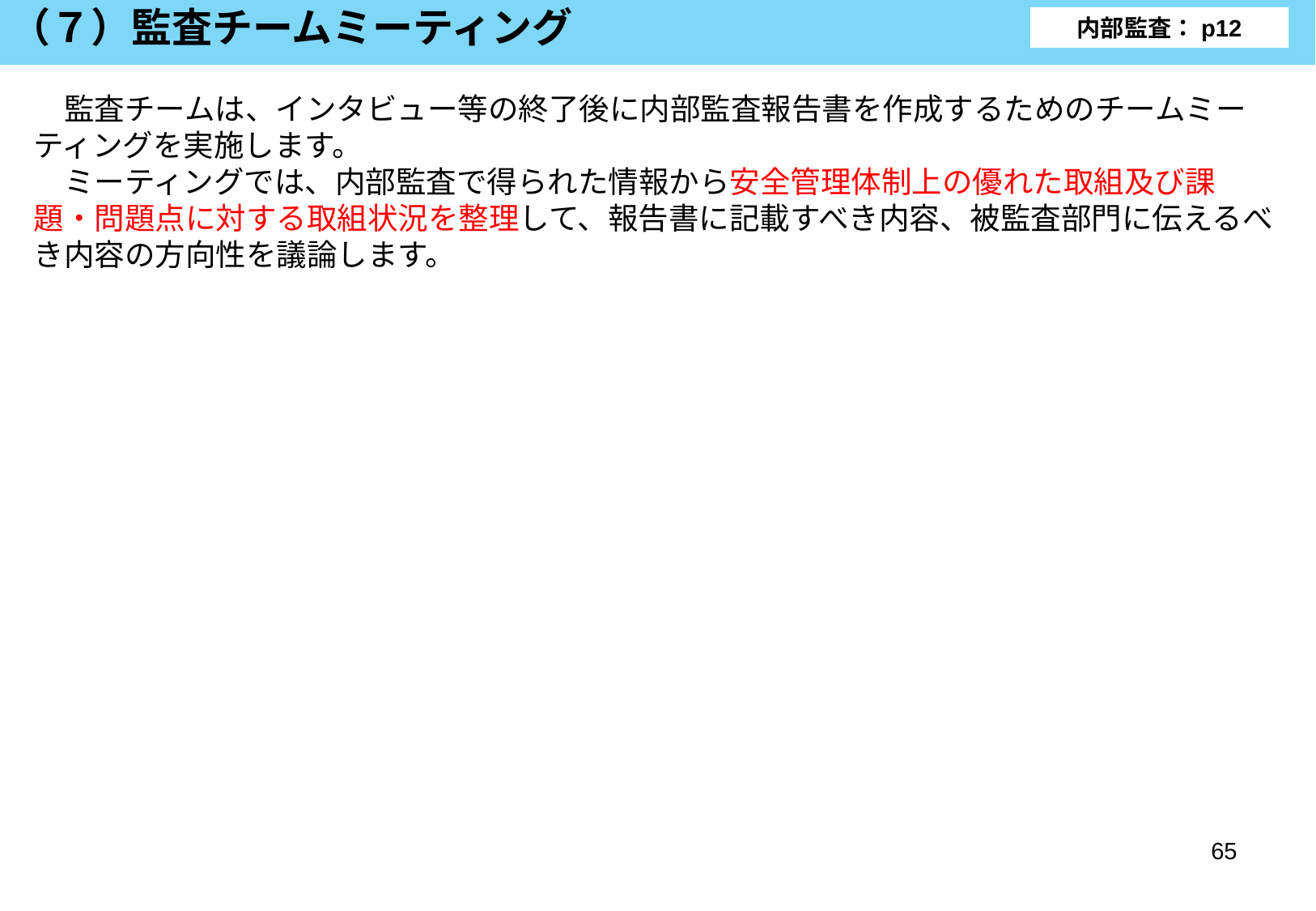

（７）監査チームミーティング
内部監査：p12
　監査チームは、インタビュー等の終了後に内部監査報告書を作成するためのチームミーティングを実施します。
　ミーティングでは、内部監査で得られた情報から安全管理体制上の優れた取組及び課題・問題点に対する取組状況を整理して、報告書に記載すべき内容、被監査部門に伝えるべき内容の方向性を議論します。
65